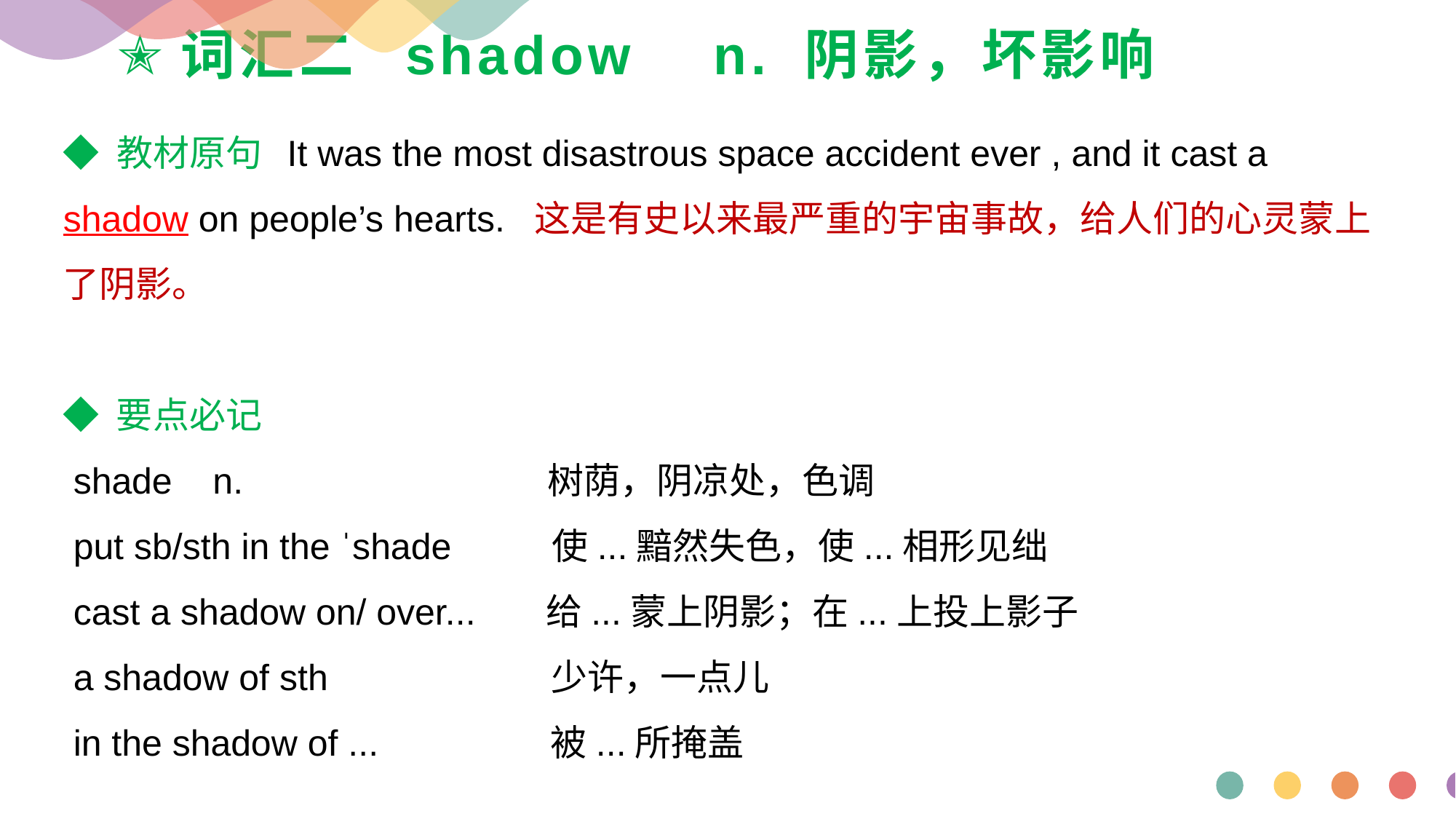

# ✭词汇二  shadow    n. 阴影，坏影响
◆ 教材原句  It was the most disastrous space accident ever , and it cast a shadow on people’s hearts.  这是有史以来最严重的宇宙事故，给人们的心灵蒙上了阴影。

◆ 要点必记
 shade    n.                             树荫，阴凉处，色调
 put sb/sth in the ˈshade         使...黯然失色，使...相形见绌
 cast a shadow on/ over...      给...蒙上阴影；在...上投上影子
 a shadow of sth                     少许，一点儿
 in the shadow of ...                被...所掩盖